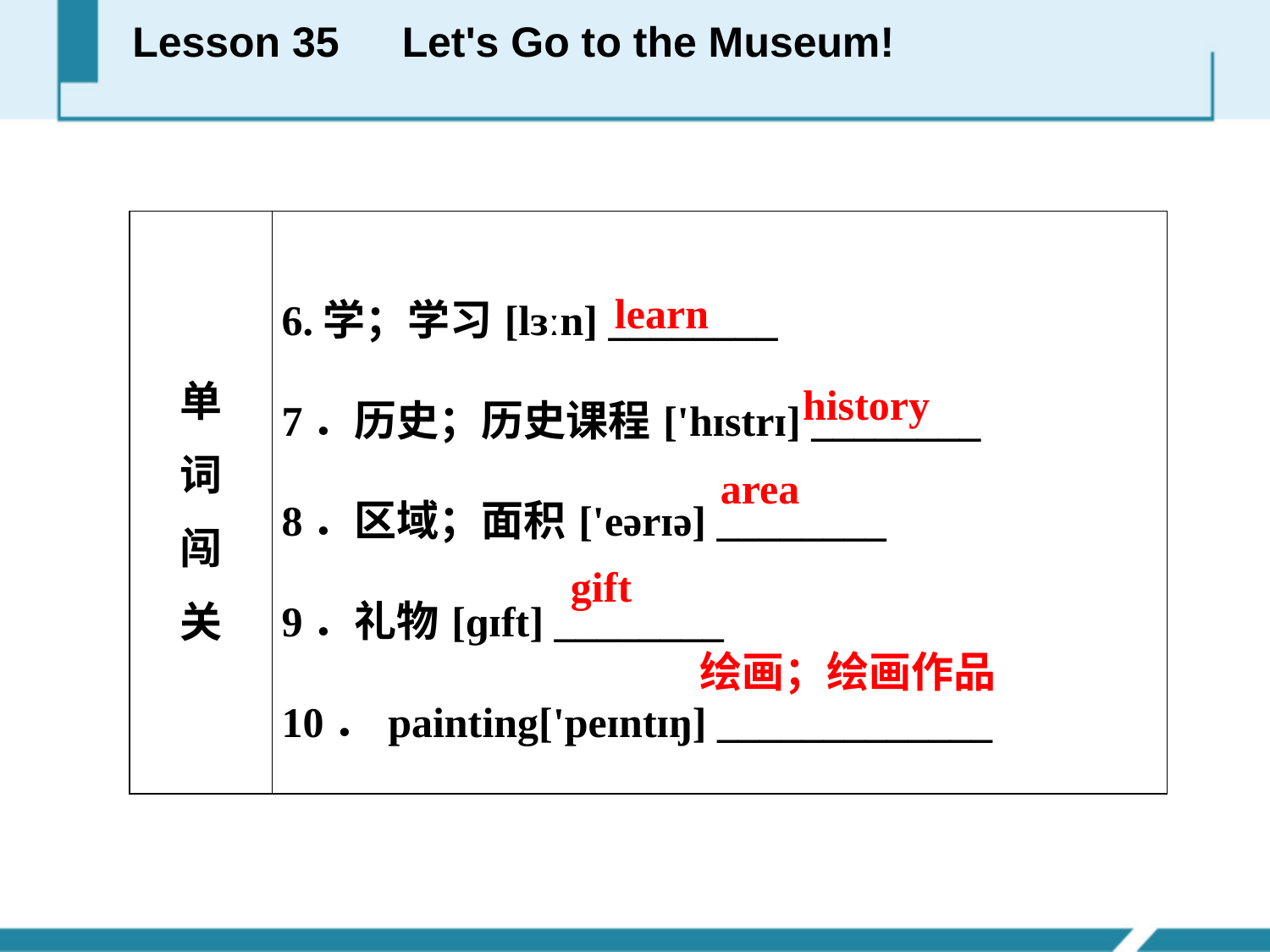

Lesson 35　Let's Go to the Museum!
| 单 词 闯 关 | 6.学；学习[lɜːn] \_\_\_\_\_\_\_\_ 7．历史；历史课程['hɪstrɪ] \_\_\_\_\_\_\_\_ 8．区域；面积['eərɪə] \_\_\_\_\_\_\_\_ 9．礼物[ɡɪft] \_\_\_\_\_\_\_\_ 10．painting['peɪntɪŋ] \_\_\_\_\_\_\_\_\_\_\_\_\_ |
| --- | --- |
learn
history

area
gift
绘画；绘画作品